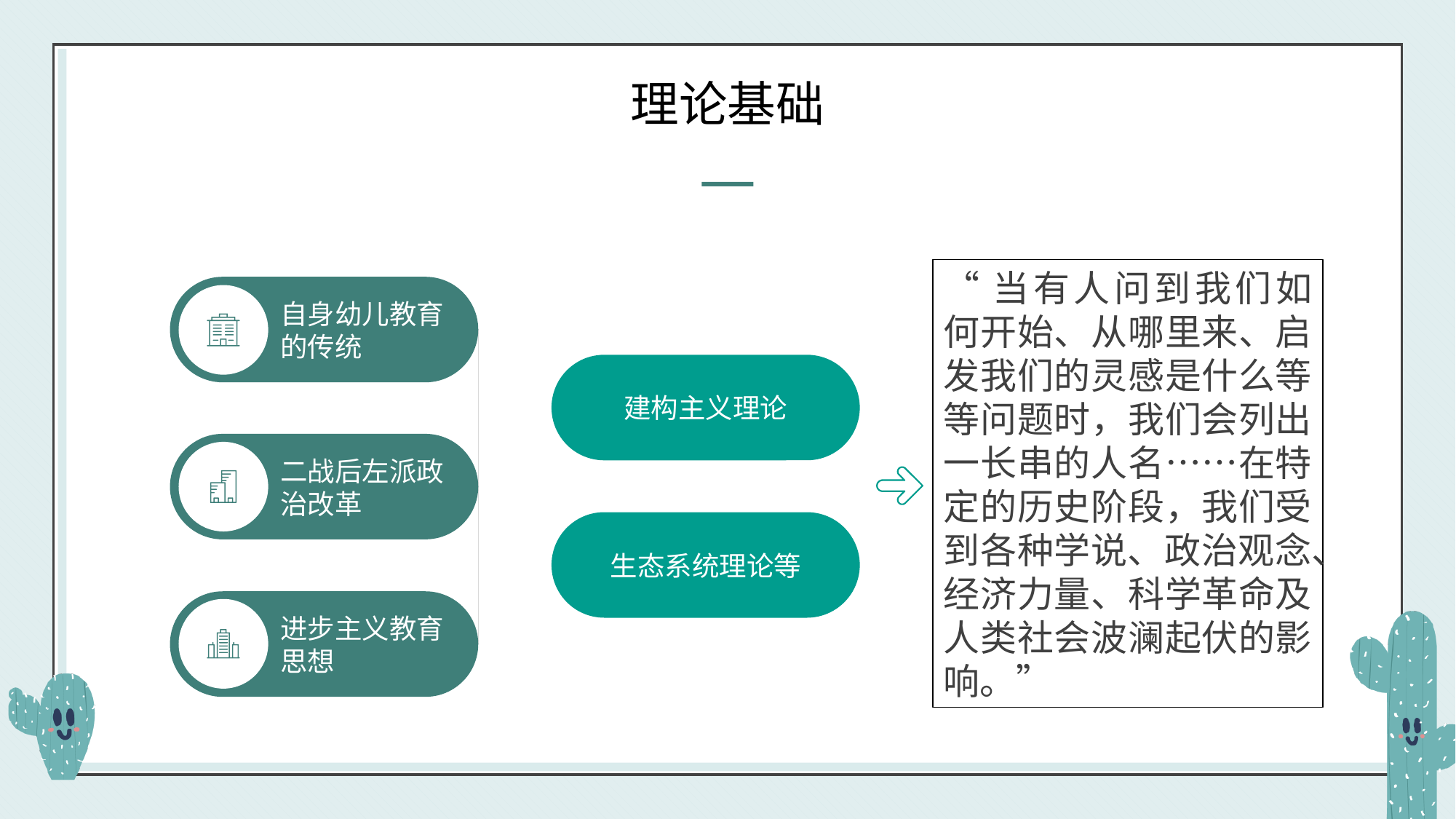

理论基础

“当有人问到我们如何开始、从哪里来、启发我们的灵感是什么等等问题时，我们会列出一长串的人名……在特定的历史阶段，我们受到各种学说、政治观念、经济力量、科学革命及人类社会波澜起伏的影响。”

自身幼儿教育的传统

建构主义理论

二战后左派政治改革

生态系统理论等

进步主义教育思想